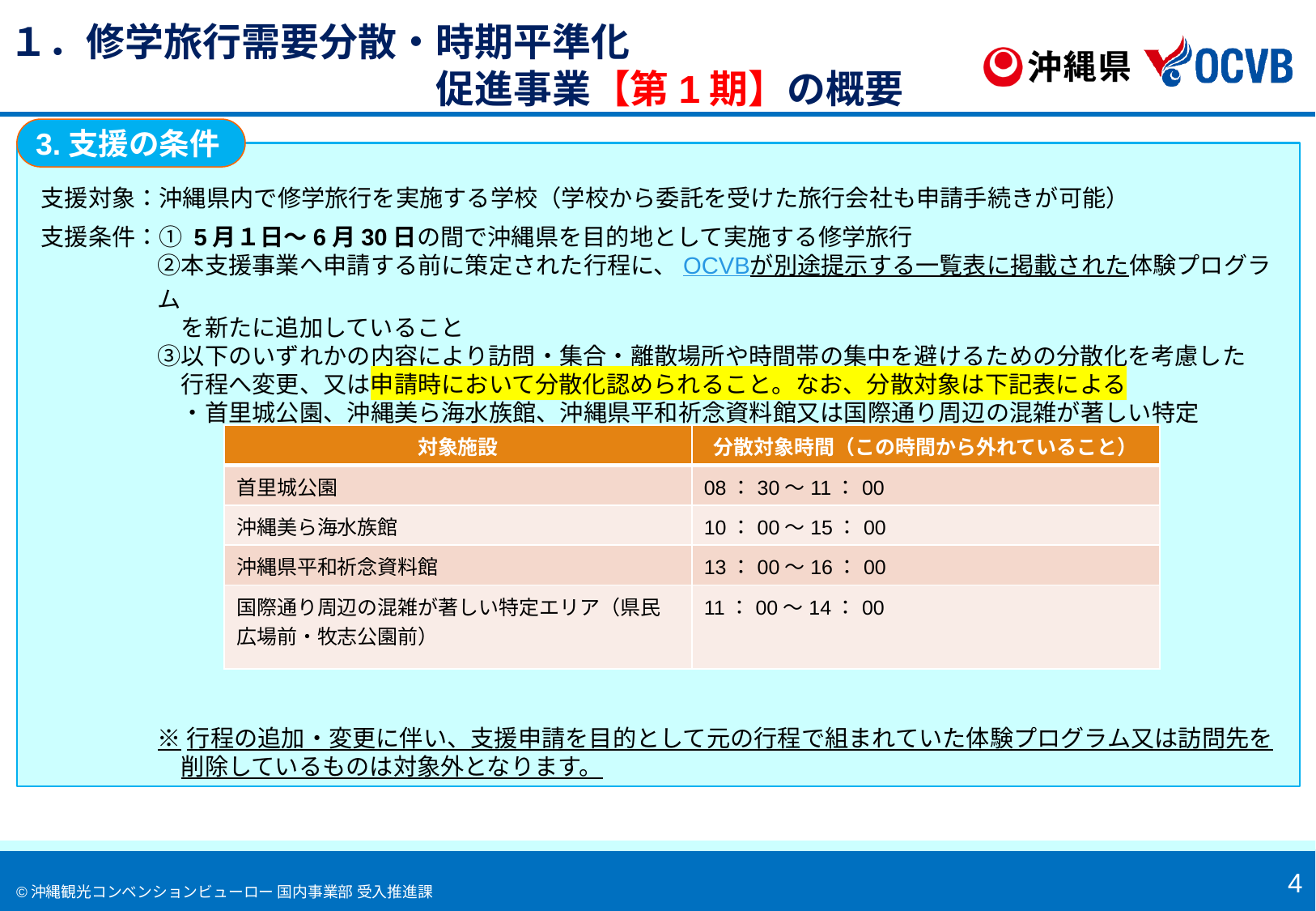

１．修学旅行需要分散・時期平準化
　　　　　　　　　　　促進事業【第1期】の概要
3.支援の条件

支援対象：沖縄県内で修学旅行を実施する学校（学校から委託を受けた旅行会社も申請手続きが可能）
支援条件：① 5月１日～6月30日の間で沖縄県を目的地として実施する修学旅行
②本支援事業へ申請する前に策定された行程に、OCVBが別途提示する一覧表に掲載された体験プログラム
　を新たに追加していること
③以下のいずれかの内容により訪問・集合・離散場所や時間帯の集中を避けるための分散化を考慮した
　行程へ変更、又は申請時において分散化認められること。なお、分散対象は下記表による
　・首里城公園、沖縄美ら海水族館、沖縄県平和祈念資料館又は国際通り周辺の混雑が著しい特定　　
　　　エリアへの訪問、集合・離散時間帯の変更

※行程の追加・変更に伴い、支援申請を目的として元の行程で組まれていた体験プログラム又は訪問先を
　削除しているものは対象外となります。
| 対象施設 | 分散対象時間（この時間から外れていること） |
| --- | --- |
| 首里城公園 | 08：30～11：00 |
| 沖縄美ら海水族館 | 10：00～15：00 |
| 沖縄県平和祈念資料館 | 13：00～16：00 |
| 国際通り周辺の混雑が著しい特定エリア（県民広場前・牧志公園前） | 11：00～14：00 |
4
©沖縄観光コンベンションビューロー 国内事業部 受入推進課